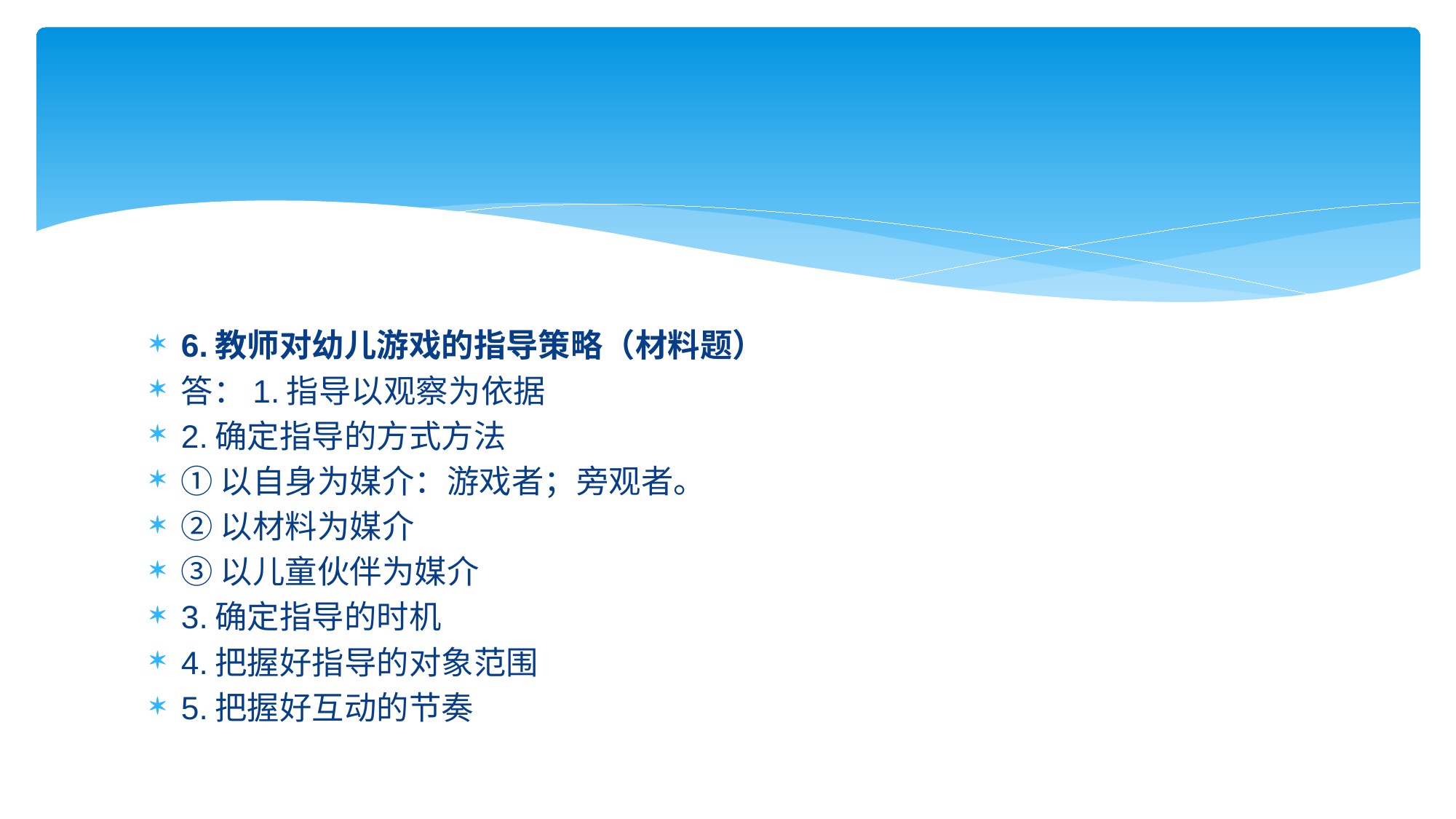

#
6.教师对幼儿游戏的指导策略（材料题）
答：1.指导以观察为依据
2.确定指导的方式方法
①以自身为媒介：游戏者；旁观者。
②以材料为媒介
③以儿童伙伴为媒介
3.确定指导的时机
4.把握好指导的对象范围
5.把握好互动的节奏